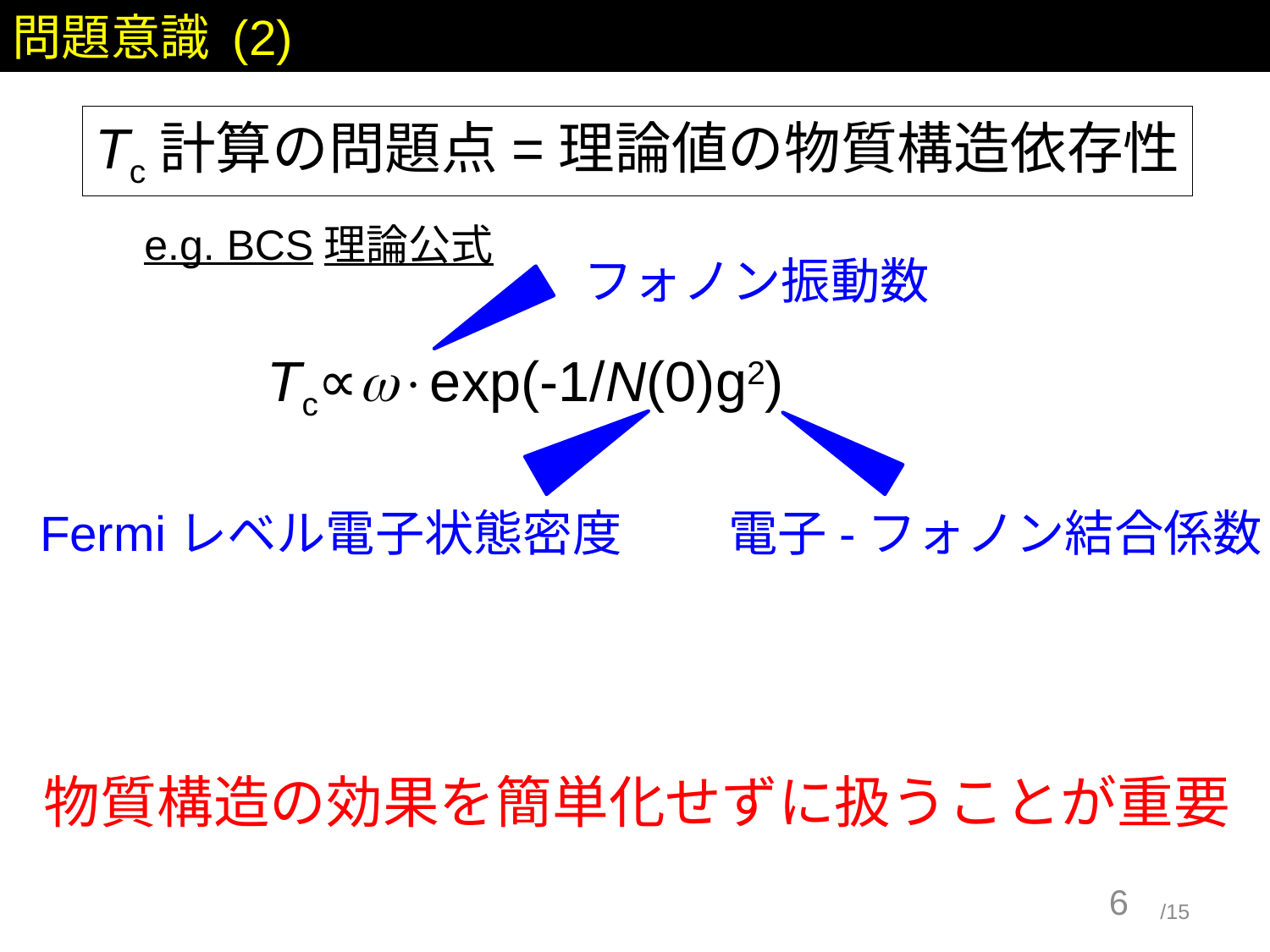

問題意識 (2)
Tc計算の問題点=理論値の物質構造依存性
e.g. BCS理論公式
フォノン振動数

Tc∝ω⋅exp(-1/N(0)g2)

Fermiレベル電子状態密度
電子-フォノン結合係数
物質構造の効果を簡単化せずに扱うことが重要
6
/15